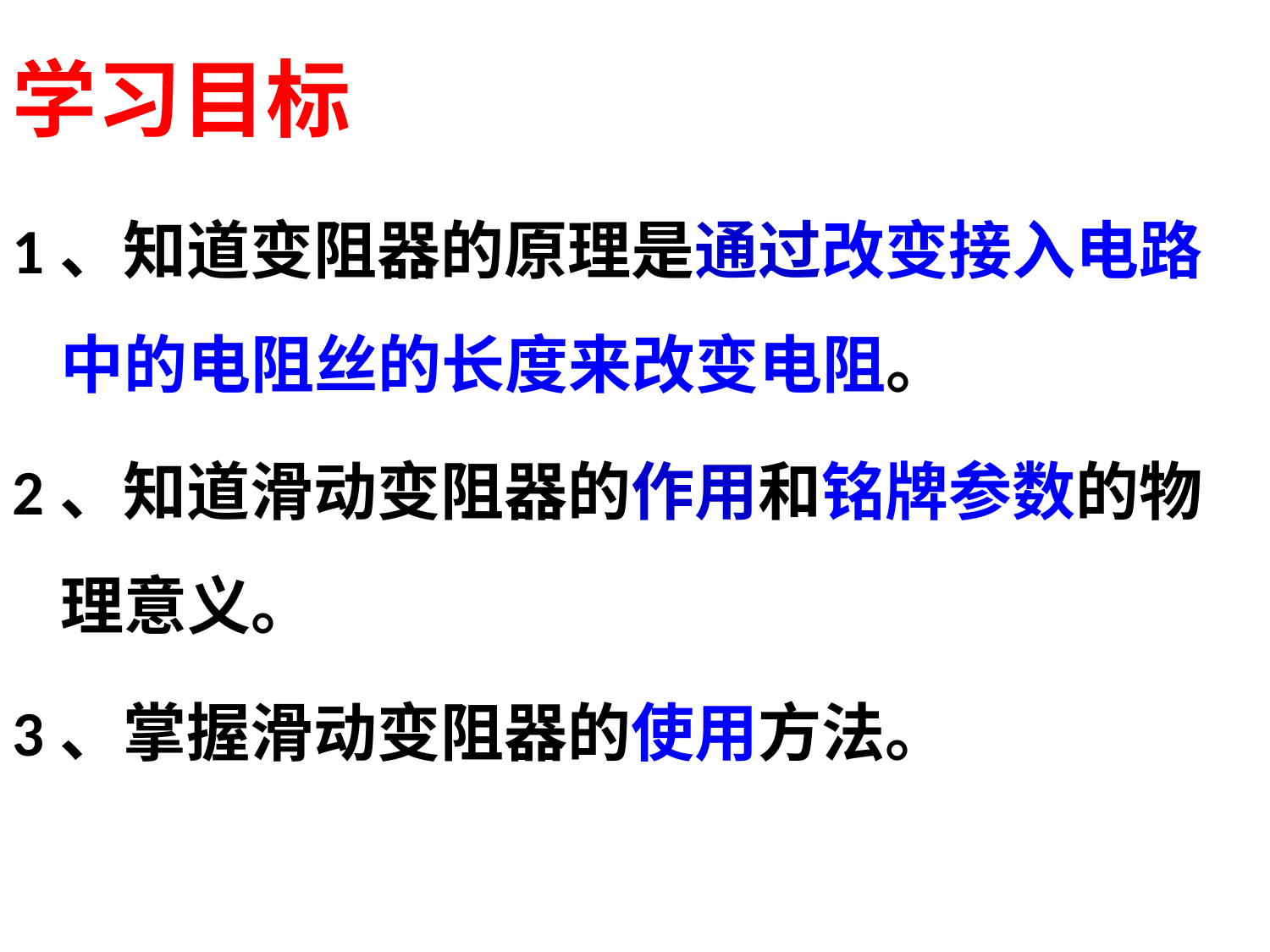

学习目标
1、知道变阻器的原理是通过改变接入电路中的电阻丝的长度来改变电阻。
2、知道滑动变阻器的作用和铭牌参数的物理意义。
3、掌握滑动变阻器的使用方法。